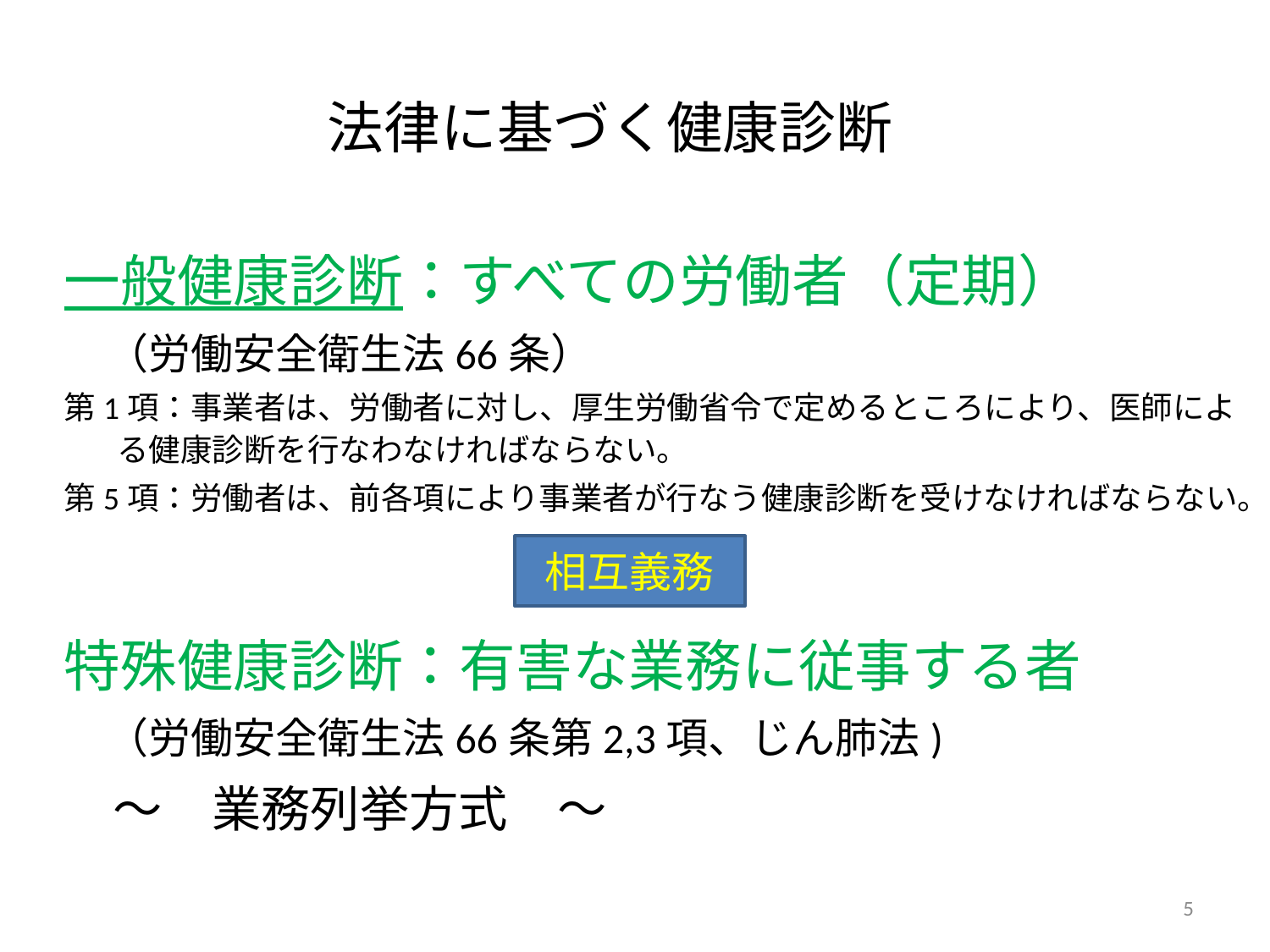

法律に基づく健康診断
一般健康診断：すべての労働者（定期）
　（労働安全衛生法66条）
第1項：事業者は、労働者に対し、厚生労働省令で定めるところにより、医師による健康診断を行なわなければならない。
第5項：労働者は、前各項により事業者が行なう健康診断を受けなければならない。

特殊健康診断：有害な業務に従事する者
　（労働安全衛生法66条第2,3項、じん肺法)
　～　業務列挙方式　～

相互義務
5